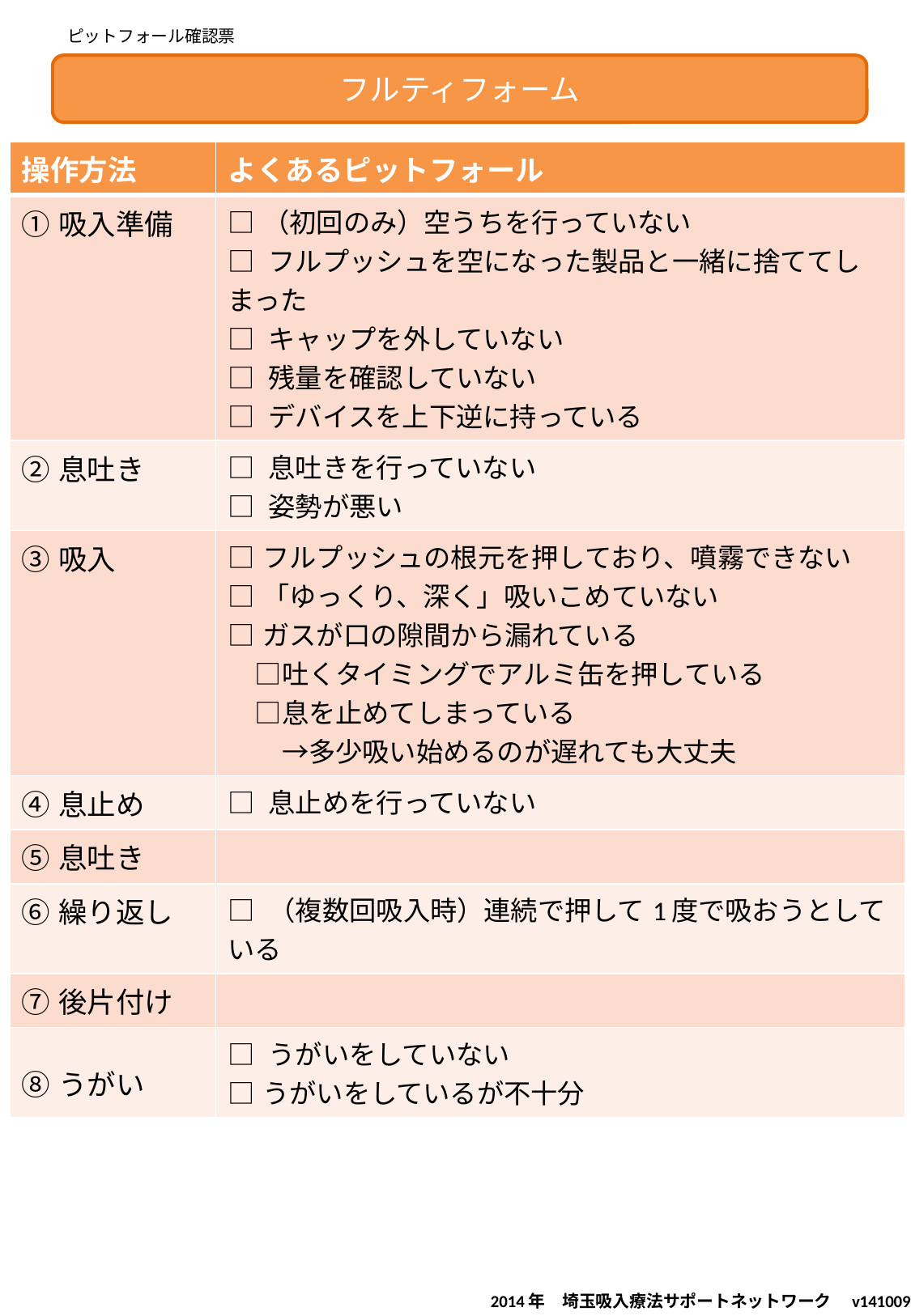

ピットフォール確認票
フルティフォーム
| 操作方法 | よくあるピットフォール |
| --- | --- |
| ①吸入準備 | □（初回のみ）空うちを行っていない □ フルプッシュを空になった製品と一緒に捨ててしまった □ キャップを外していない □ 残量を確認していない □ デバイスを上下逆に持っている |
| ②息吐き | □ 息吐きを行っていない □ 姿勢が悪い |
| ③吸入 | □フルプッシュの根元を押しており、噴霧できない □「ゆっくり、深く」吸いこめていない □ガスが口の隙間から漏れている 　□吐くタイミングでアルミ缶を押している 　□息を止めてしまっている 　　→多少吸い始めるのが遅れても大丈夫 |
| ④息止め | □ 息止めを行っていない |
| ⑤息吐き |  |
| ⑥繰り返し | □ （複数回吸入時）連続で押して1度で吸おうとしている |
| ⑦後片付け |  |
| ⑧うがい | □ うがいをしていない □うがいをしているが不十分 |
2014年　埼玉吸入療法サポートネットワーク　v141009